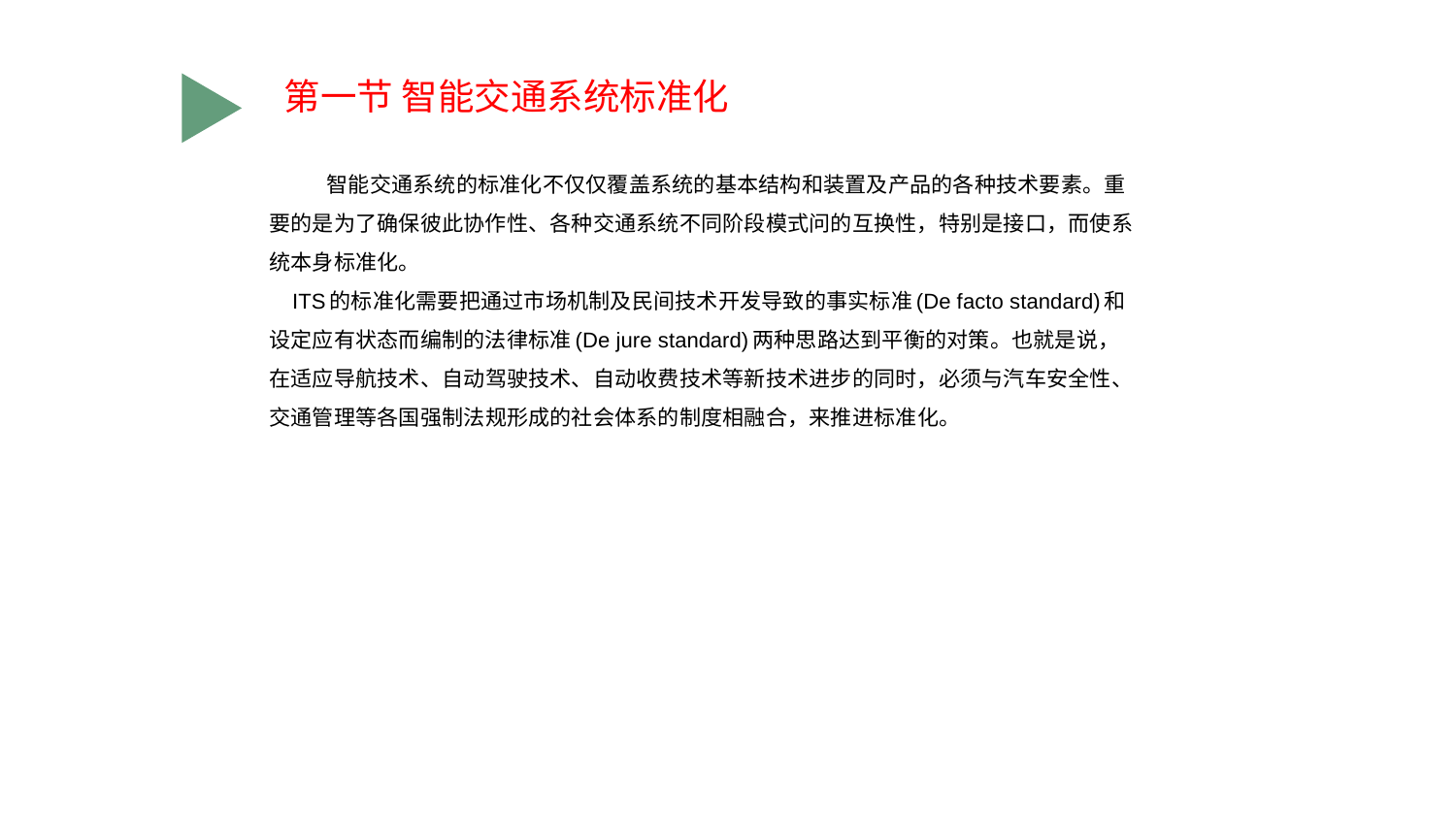

第一节 智能交通系统标准化

# 智能交通系统的标准化不仅仅覆盖系统的基本结构和装置及产品的各种技术要素。重要的是为了确保彼此协作性、各种交通系统不同阶段模式问的互换性，特别是接口，而使系统本身标准化。 ITS的标准化需要把通过市场机制及民间技术开发导致的事实标准(De facto standard)和设定应有状态而编制的法律标准(De jure standard)两种思路达到平衡的对策。也就是说，在适应导航技术、自动驾驶技术、自动收费技术等新技术进步的同时，必须与汽车安全性、交通管理等各国强制法规形成的社会体系的制度相融合，来推进标准化。